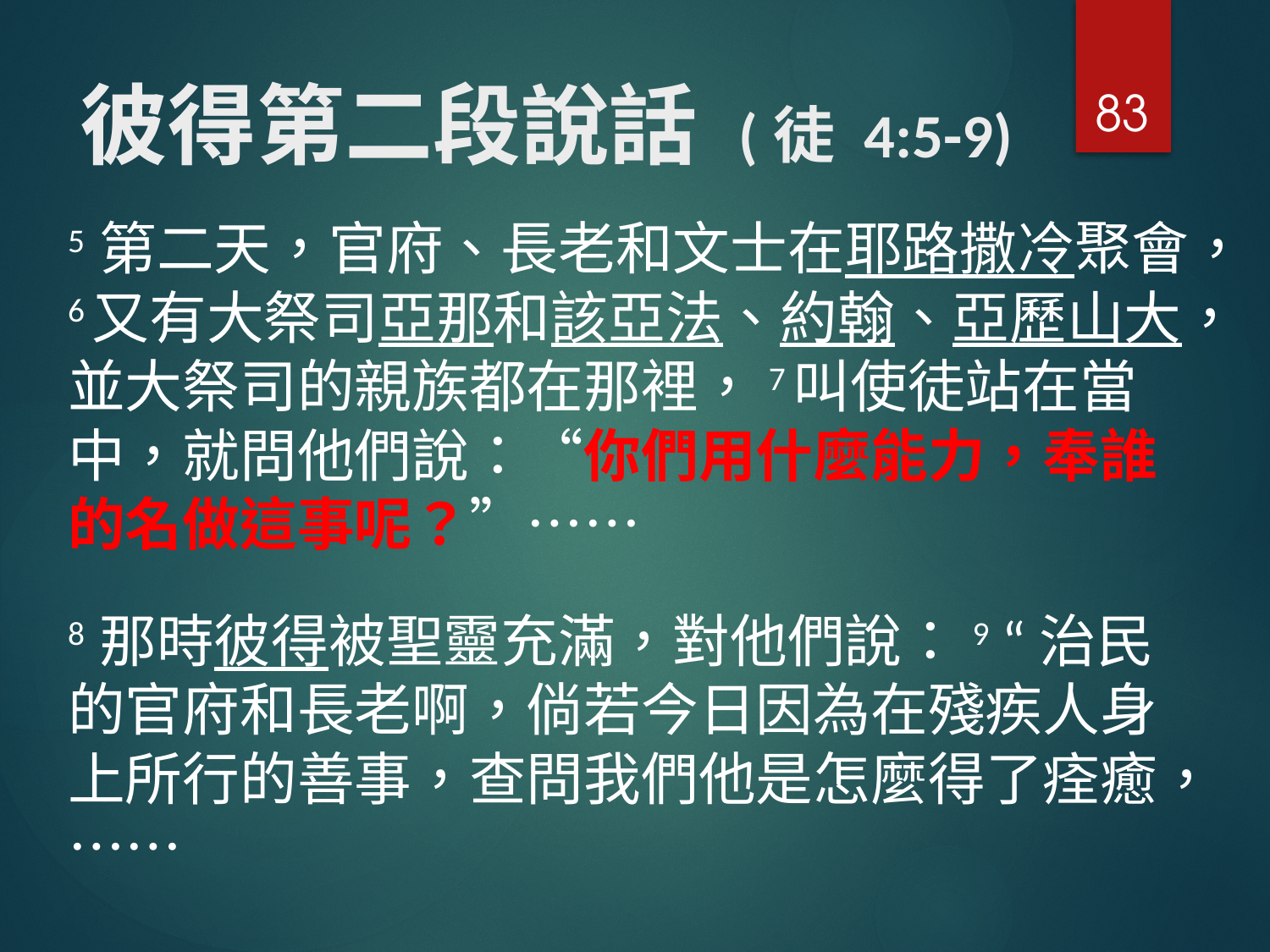

83
# 彼得第二段說話 (徒 4:5-9)
5 第二天，官府、長老和文士在耶路撒冷聚會，6又有大祭司亞那和該亞法、約翰、亞歷山大，並大祭司的親族都在那裡，7叫使徒站在當中，就問他們說：“你們用什麼能力，奉誰的名做這事呢？”……

8 那時彼得被聖靈充滿，對他們說：9 “治民的官府和長老啊，倘若今日因為在殘疾人身上所行的善事，查問我們他是怎麼得了痊癒，……